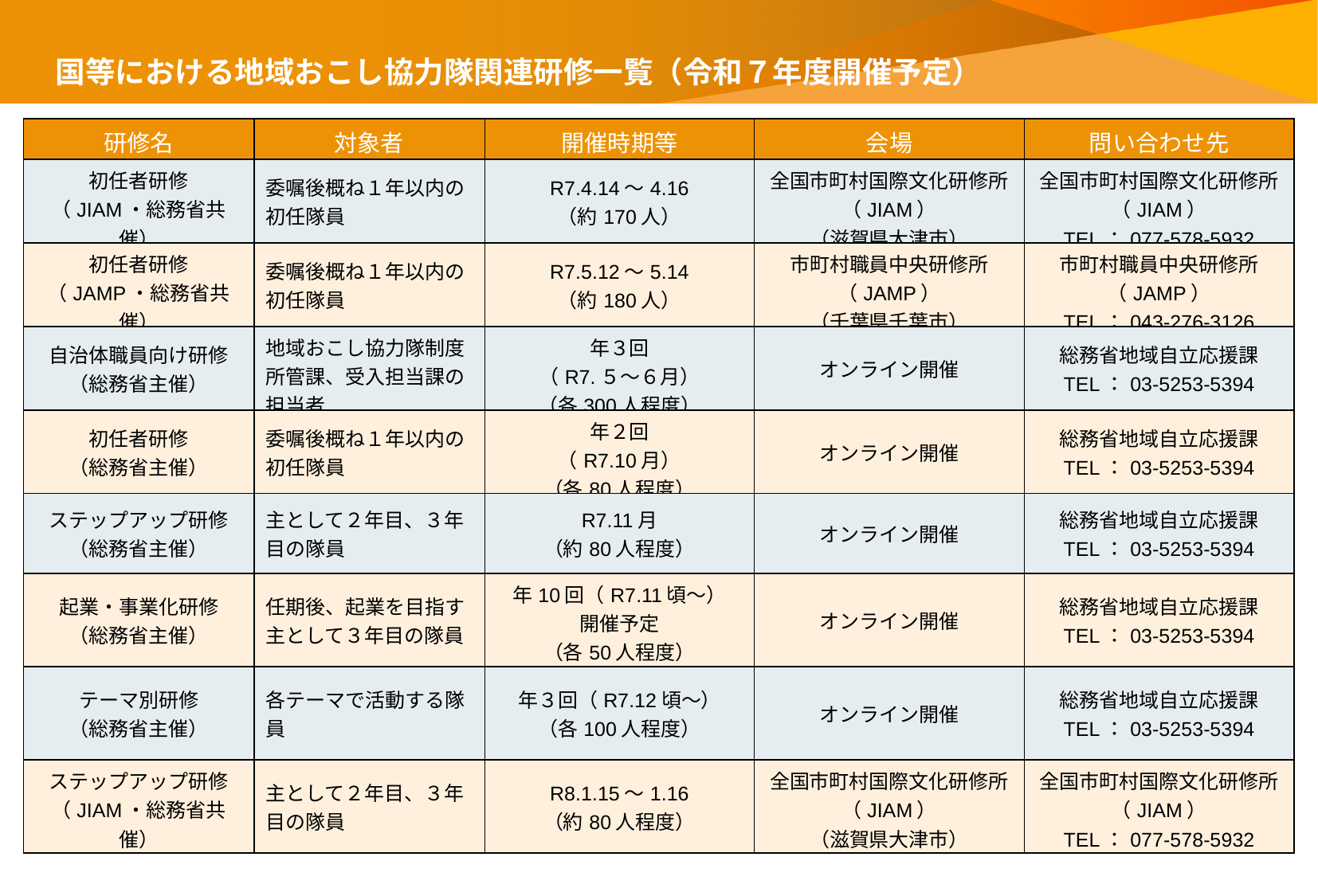

国等における地域おこし協力隊関連研修一覧（令和７年度開催予定）
| 研修名 | 対象者 | 開催時期等 | 会場 | 問い合わせ先 |
| --- | --- | --- | --- | --- |
| 初任者研修 （JIAM・総務省共催） | 委嘱後概ね１年以内の初任隊員 | R7.4.14～4.16 （約170人） | 全国市町村国際文化研修所 （JIAM） （滋賀県大津市） | 全国市町村国際文化研修所 （JIAM） TEL：077-578-5932 |
| 初任者研修 （JAMP・総務省共催） | 委嘱後概ね１年以内の初任隊員 | R7.5.12～5.14 （約180人） | 市町村職員中央研修所 （JAMP） （千葉県千葉市） | 市町村職員中央研修所 （JAMP） TEL：043-276-3126 |
| 自治体職員向け研修 （総務省主催） | 地域おこし協力隊制度所管課、受入担当課の担当者 | 年３回 （R7.５～６月） （各300人程度） | オンライン開催 | 総務省地域自立応援課 TEL：03-5253-5394 |
| 初任者研修 （総務省主催） | 委嘱後概ね１年以内の初任隊員 | 年２回 （R7.10月） （各80人程度） | オンライン開催 | 総務省地域自立応援課 TEL：03-5253-5394 |
| ステップアップ研修 （総務省主催） | 主として２年目、３年目の隊員 | R7.11月 （約80人程度） | オンライン開催 | 総務省地域自立応援課 TEL：03-5253-5394 |
| 起業・事業化研修 （総務省主催） | 任期後、起業を目指す 主として３年目の隊員 | 年10回（R7.11頃～） 開催予定 （各50人程度） | オンライン開催 | 総務省地域自立応援課 TEL：03-5253-5394 |
| テーマ別研修 （総務省主催） | 各テーマで活動する隊員 | 年３回（R7.12頃～） （各100人程度） | オンライン開催 | 総務省地域自立応援課 TEL：03-5253-5394 |
| ステップアップ研修 （JIAM・総務省共催） | 主として２年目、３年目の隊員 | R8.1.15～1.16 （約80人程度） | 全国市町村国際文化研修所 （JIAM） （滋賀県大津市） | 全国市町村国際文化研修所 （JIAM） TEL：077-578-5932 |